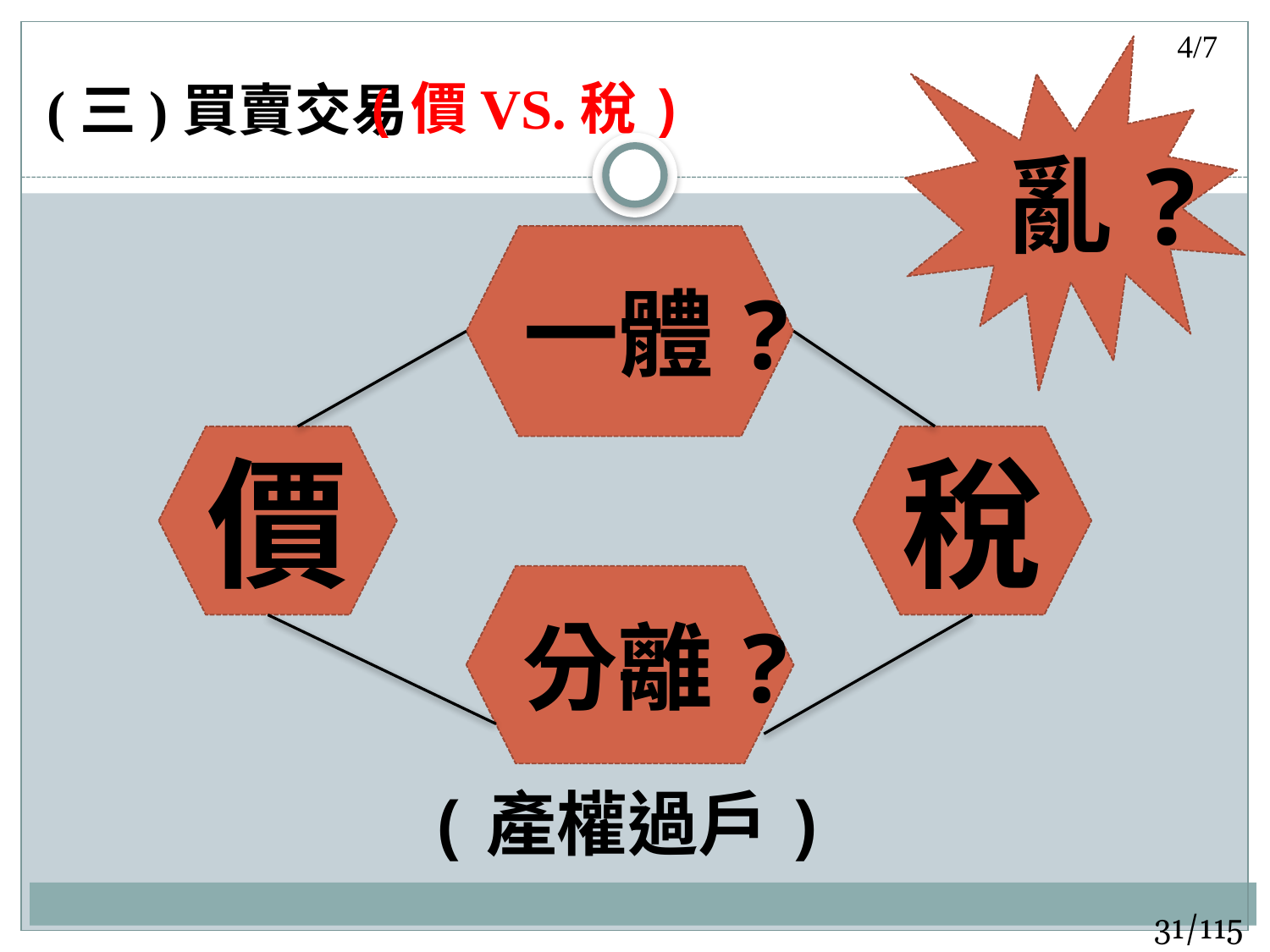

4/7
亂?
# (三)買賣交易
(價VS.稅)
一體?
價
稅
分離?
(產權過戶)